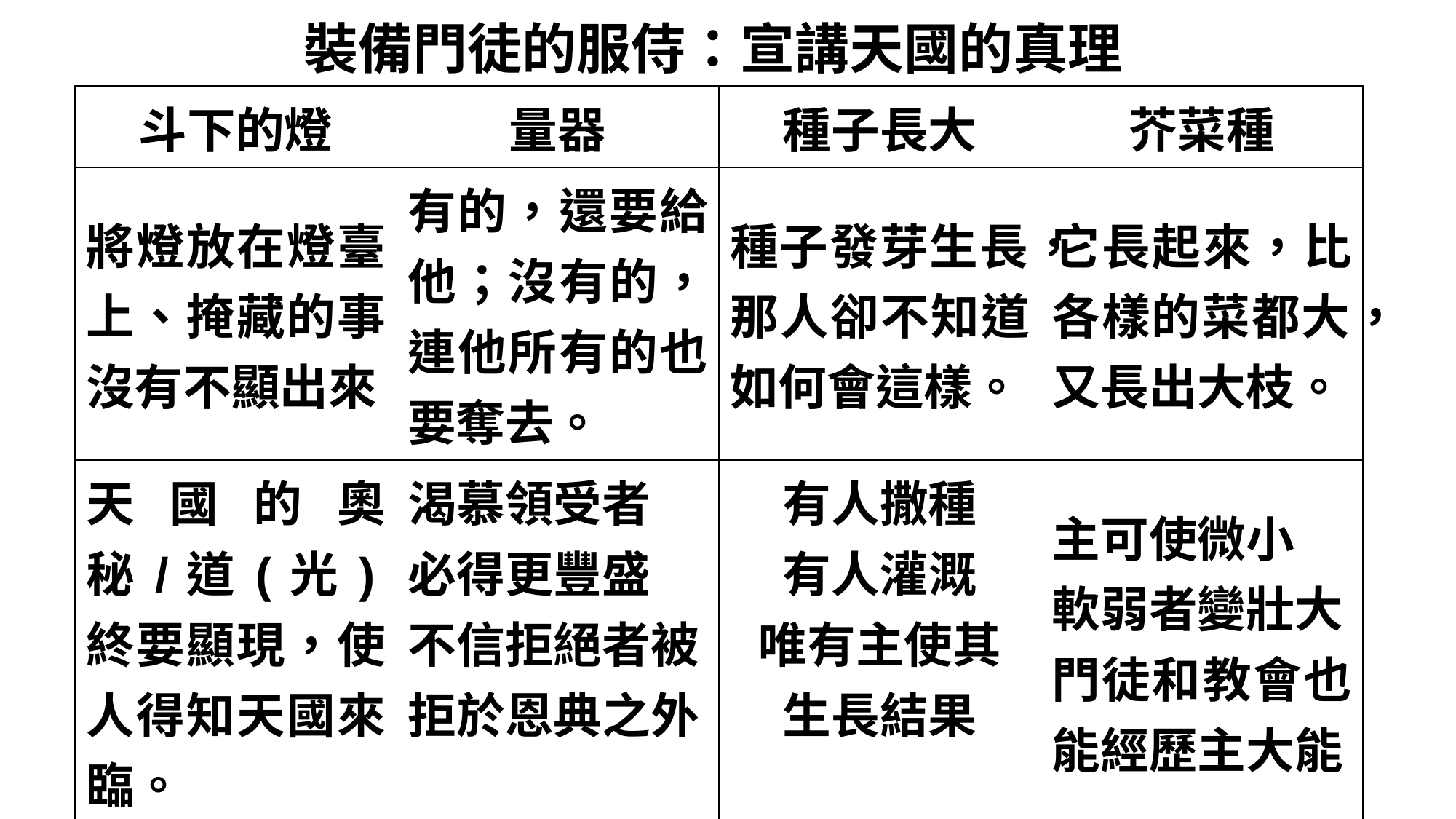

裝備門徒的服侍：宣講天國的真理
| 斗下的燈 | 量器 | 種子長大 | 芥菜種 |
| --- | --- | --- | --- |
| 將燈放在燈臺上、掩藏的事沒有不顯出來 | 有的，還要給他；沒有的，連他所有的也要奪去。 | 種子發芽生長，那人卻不知道如何會這樣。 | 它長起來，比各樣的菜都大，又長出大枝。 |
| 天國的奧秘/道(光)終要顯現，使人得知天國來臨。 | 渴慕領受者 必得更豐盛 不信拒絕者被拒於恩典之外 | 有人撒種 有人灌溉 唯有主使其 生長結果 | 主可使微小 軟弱者變壯大 門徒和教會也能經歷主大能 |
| 如光顯現 去見證和宣講 | 只管為主宣講 聽者自己付責 | 勸人預備心田 門徒撒種同行 | 聖道改變人生命成為主忠僕 |